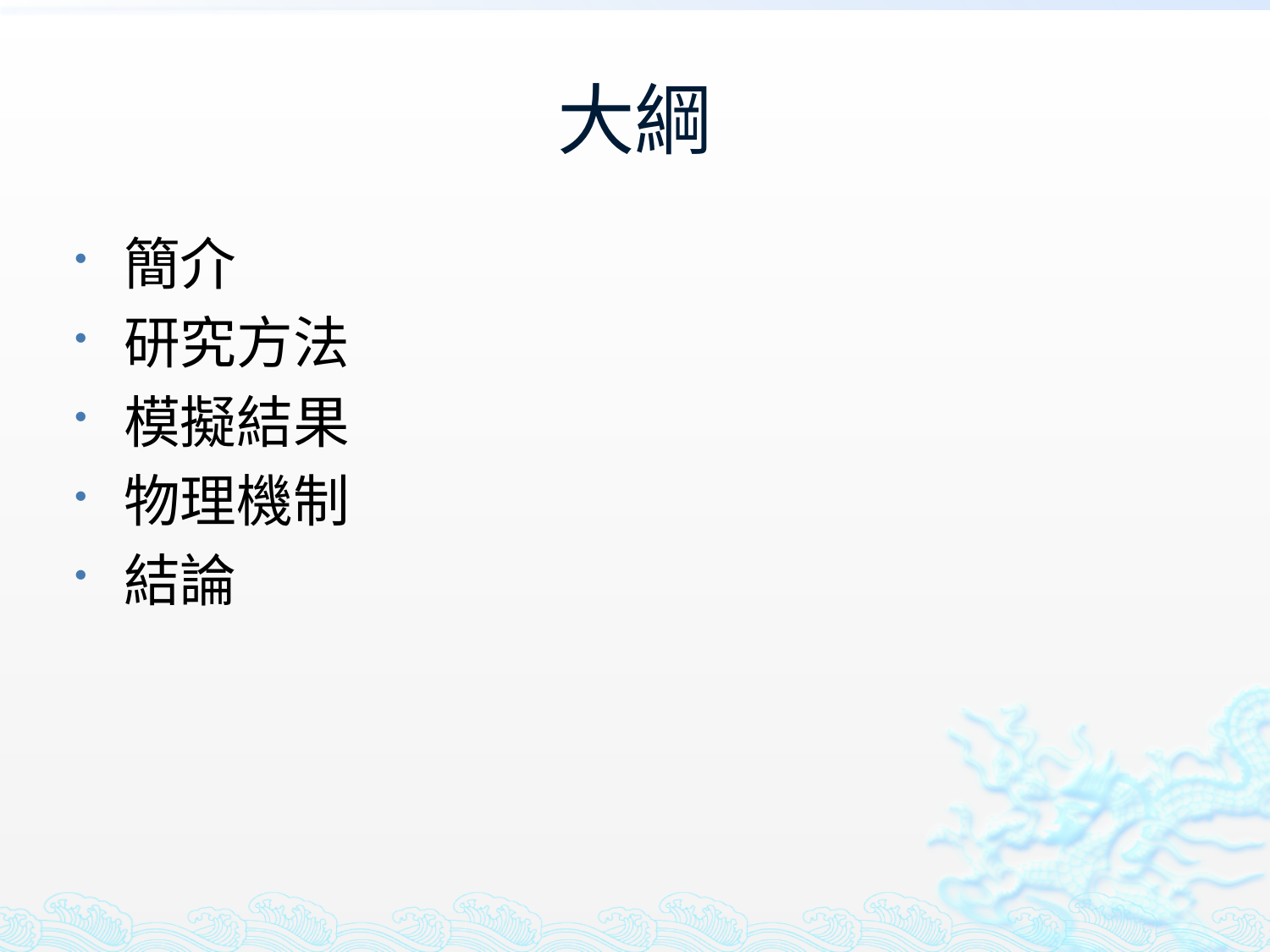

# 大綱
簡介
研究方法
模擬結果
物理機制
結論